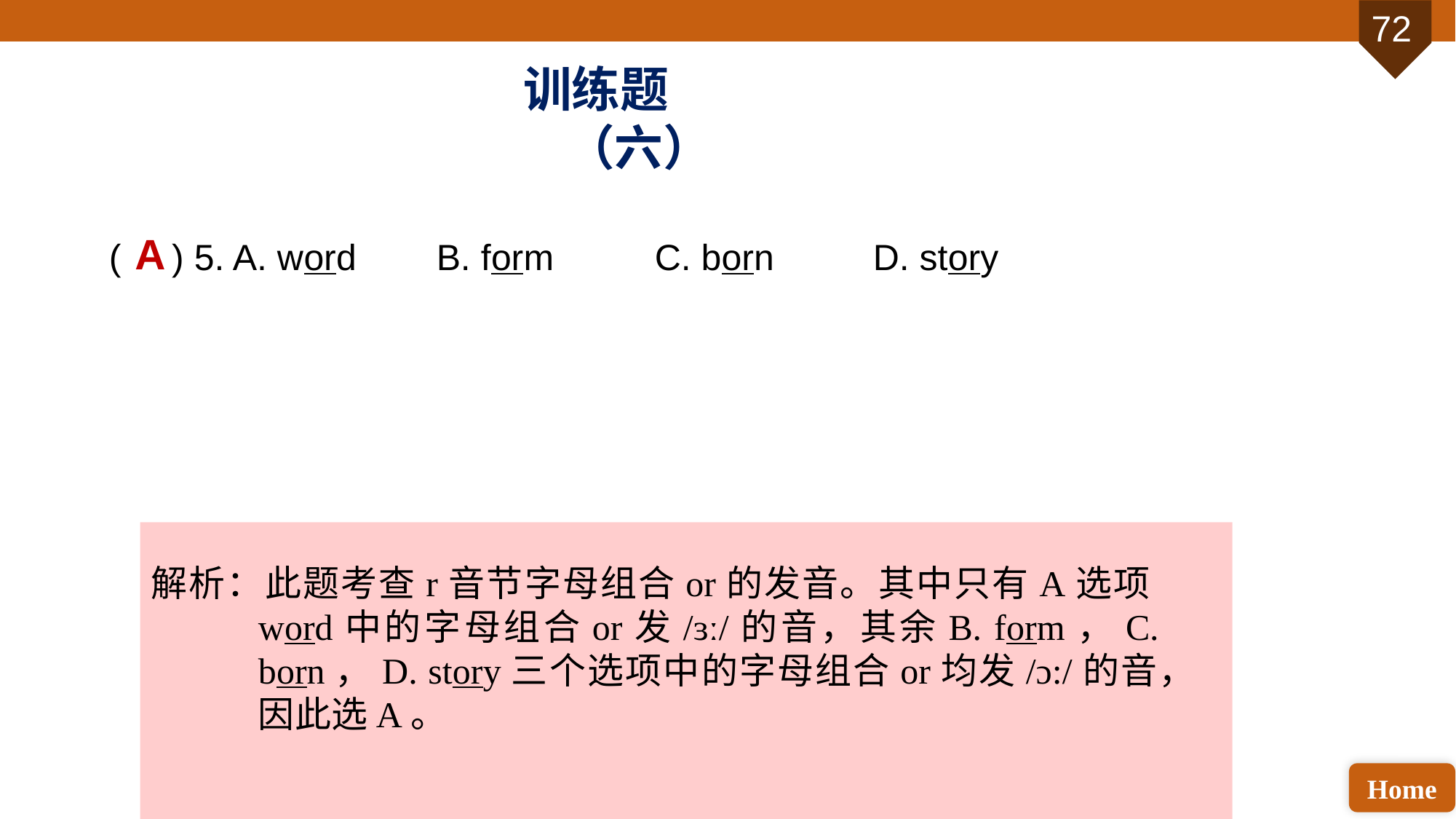

训练题（六）
(     ) 5. A. word 	B. form 	C. born 	D. story
A

解析：此题考查r音节字母组合or的发音。其中只有A选项word中的字母组合or发/ɜː/的音，其余B. form，C. born，D. story三个选项中的字母组合or均发/ɔ:/的音，因此选A。